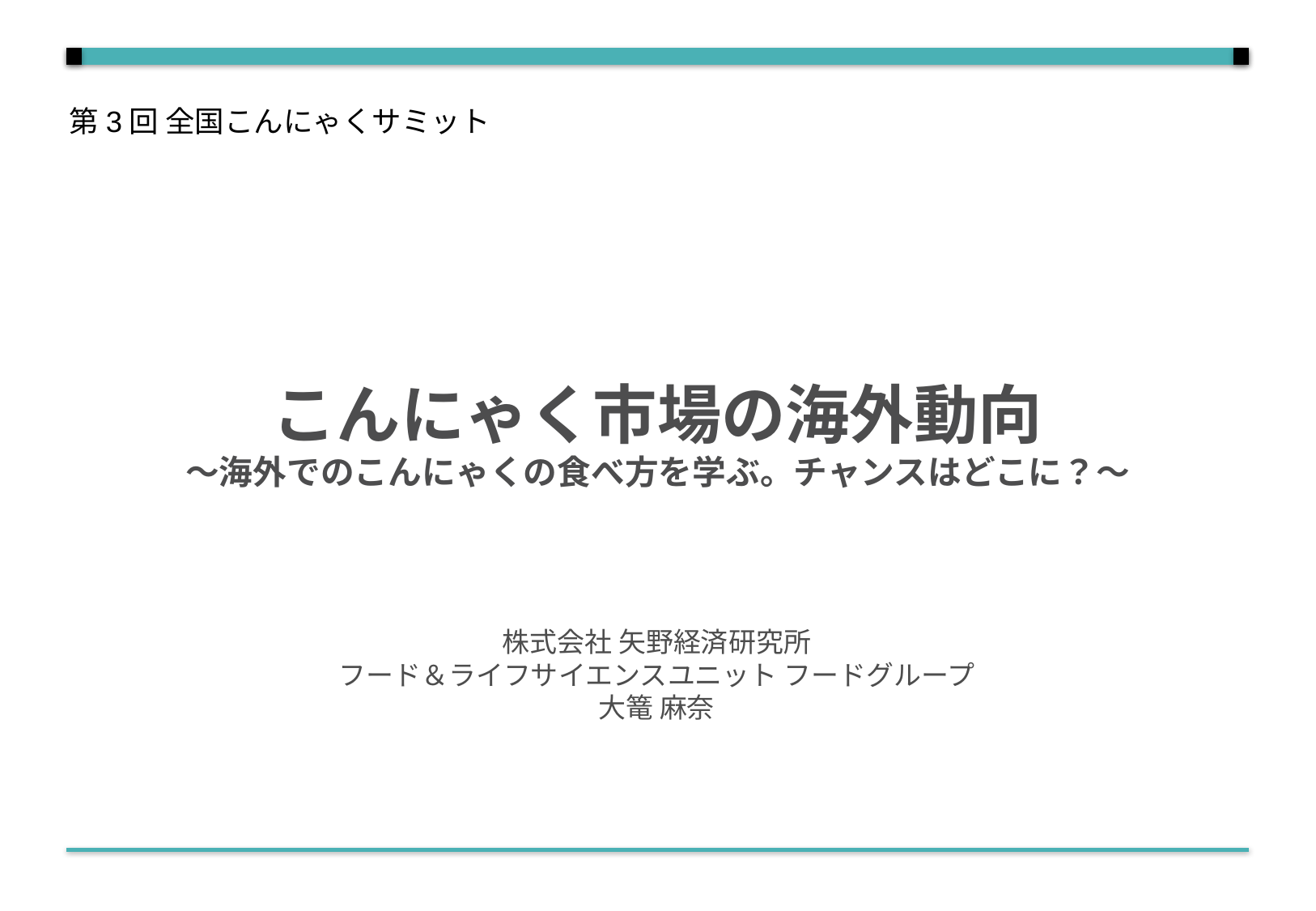

第3回 全国こんにゃくサミット
こんにゃく市場の海外動向
～海外でのこんにゃくの食べ方を学ぶ。チャンスはどこに？～
株式会社 矢野経済研究所
フード＆ライフサイエンスユニット フードグループ
大篭 麻奈